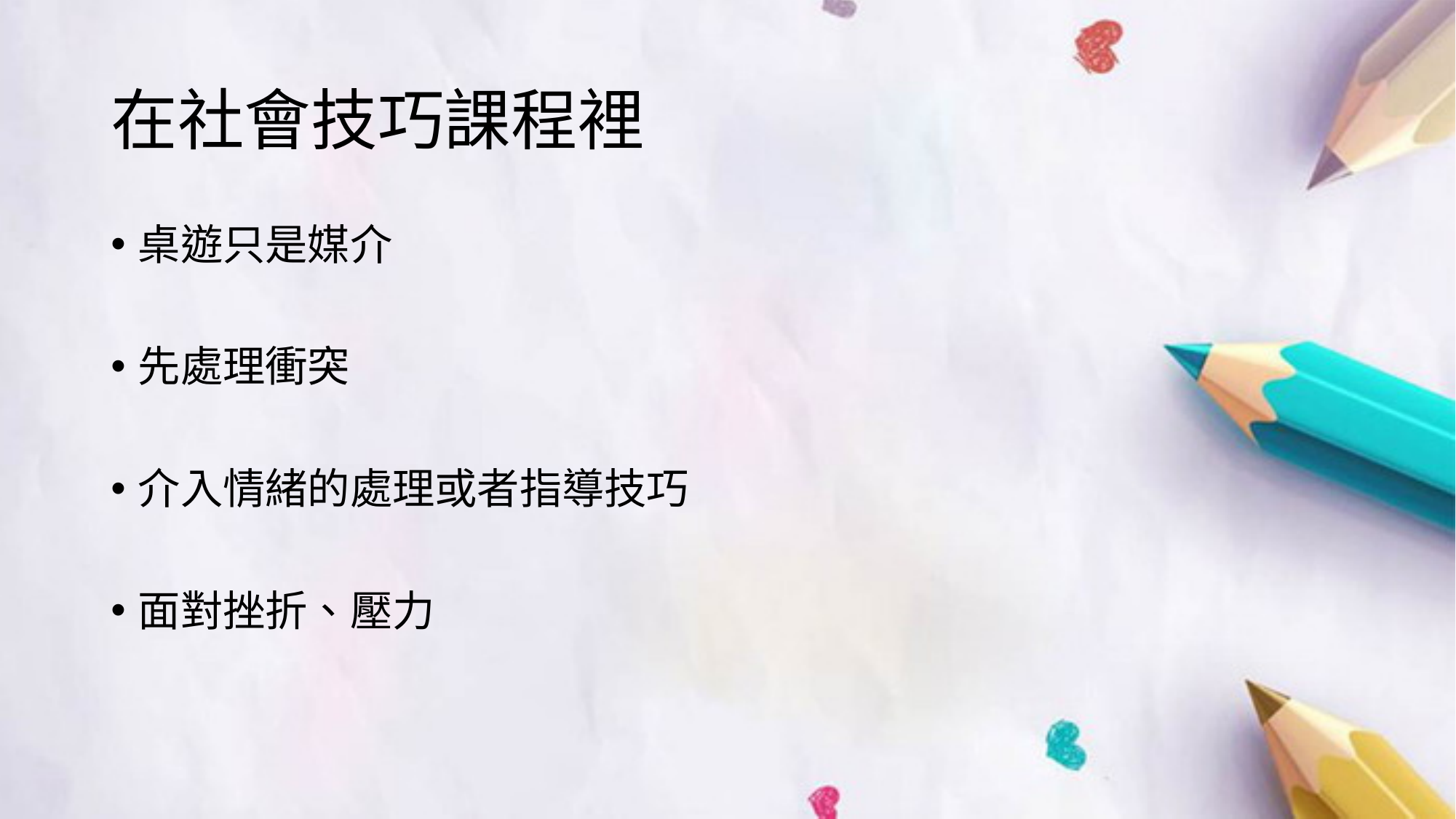

# 在社會技巧課程裡
桌遊只是媒介

先處理衝突

介入情緒的處理或者指導技巧

面對挫折、壓力